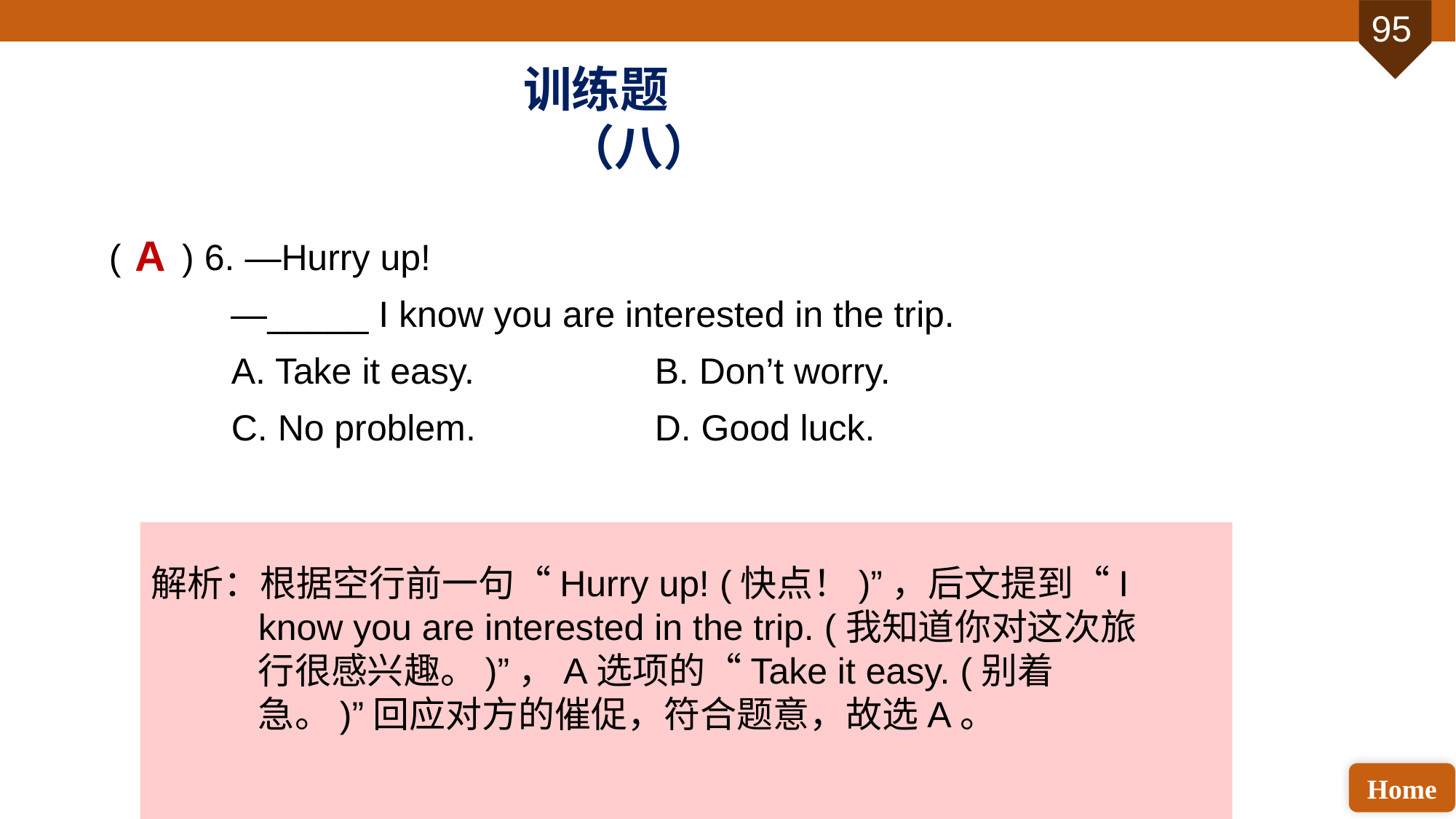

训练题（八）
(      ) 6. —Hurry up!
            —_____ I know you are interested in the trip.
            A. Take it easy. 		B. Don’t worry.
            C. No problem. 		D. Good luck.
A

解析：根据空行前一句“Hurry up! (快点！)”，后文提到“I know you are interested in the trip. (我知道你对这次旅行很感兴趣。)”，A选项的“Take it easy. (别着急。)”回应对方的催促，符合题意，故选A。